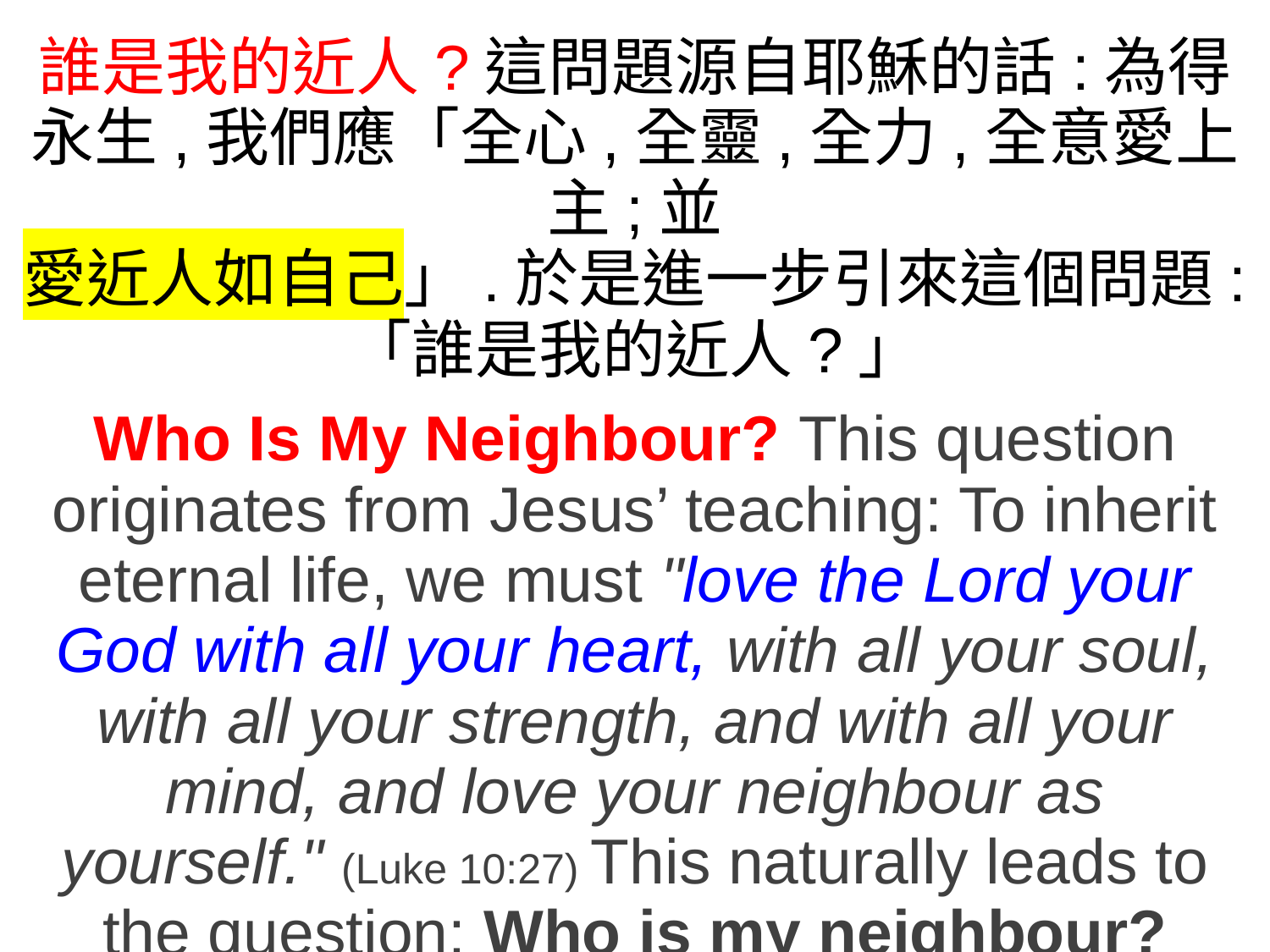

誰是我的近人?這問題源自耶穌的話:為得永生,我們應「全心,全靈,全力,全意愛上主;並
愛近人如自己」.於是進一步引來這個問題:
「誰是我的近人?」
Who Is My Neighbour? This question originates from Jesus’ teaching: To inherit eternal life, we must "love the Lord your God with all your heart, with all your soul, with all your strength, and with all your mind, and love your neighbour as yourself." (Luke 10:27) This naturally leads to the question: Who is my neighbour?